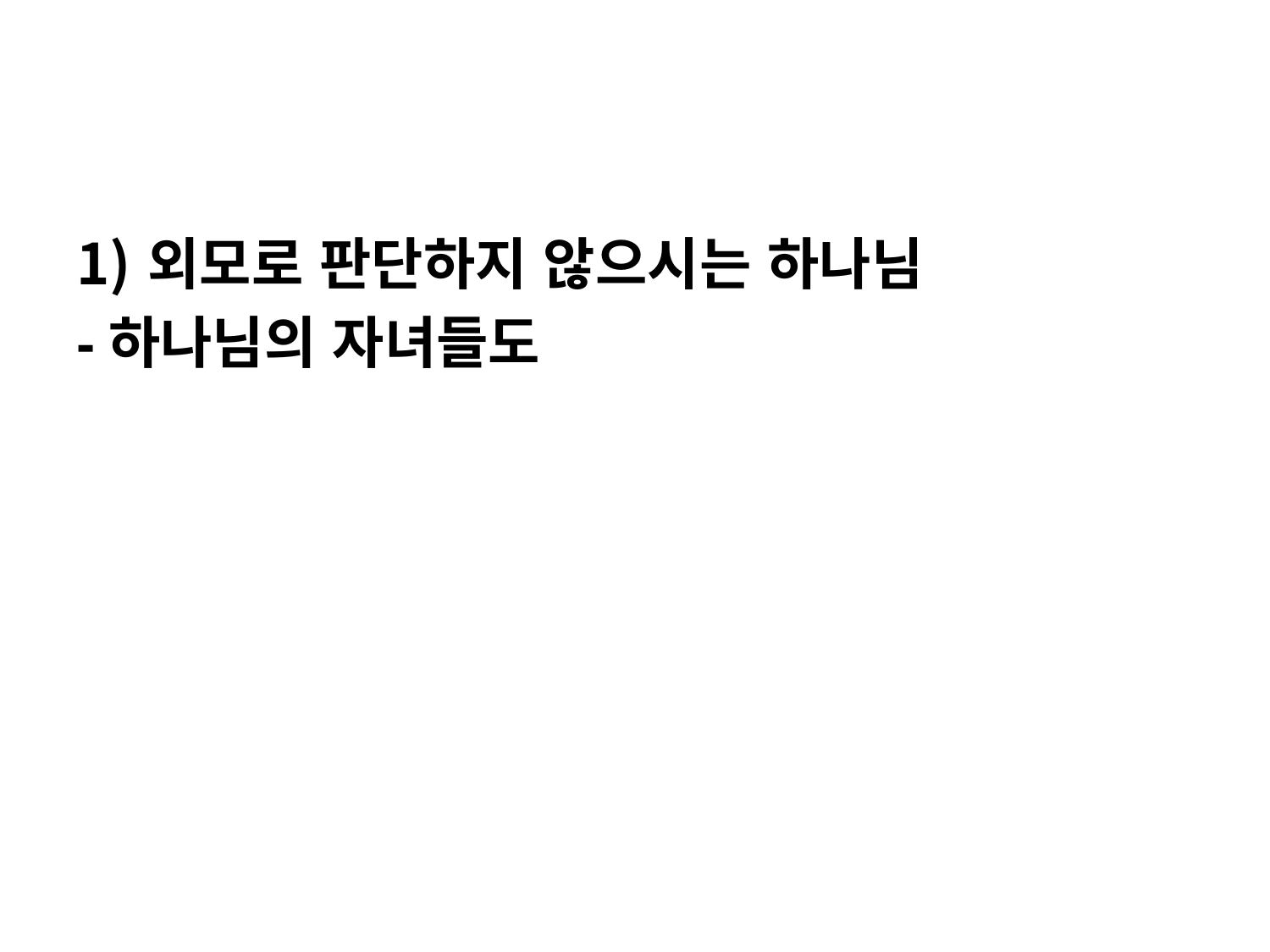

#
외모로 판단하지 않으시는 하나님
-하나님의 자녀들도